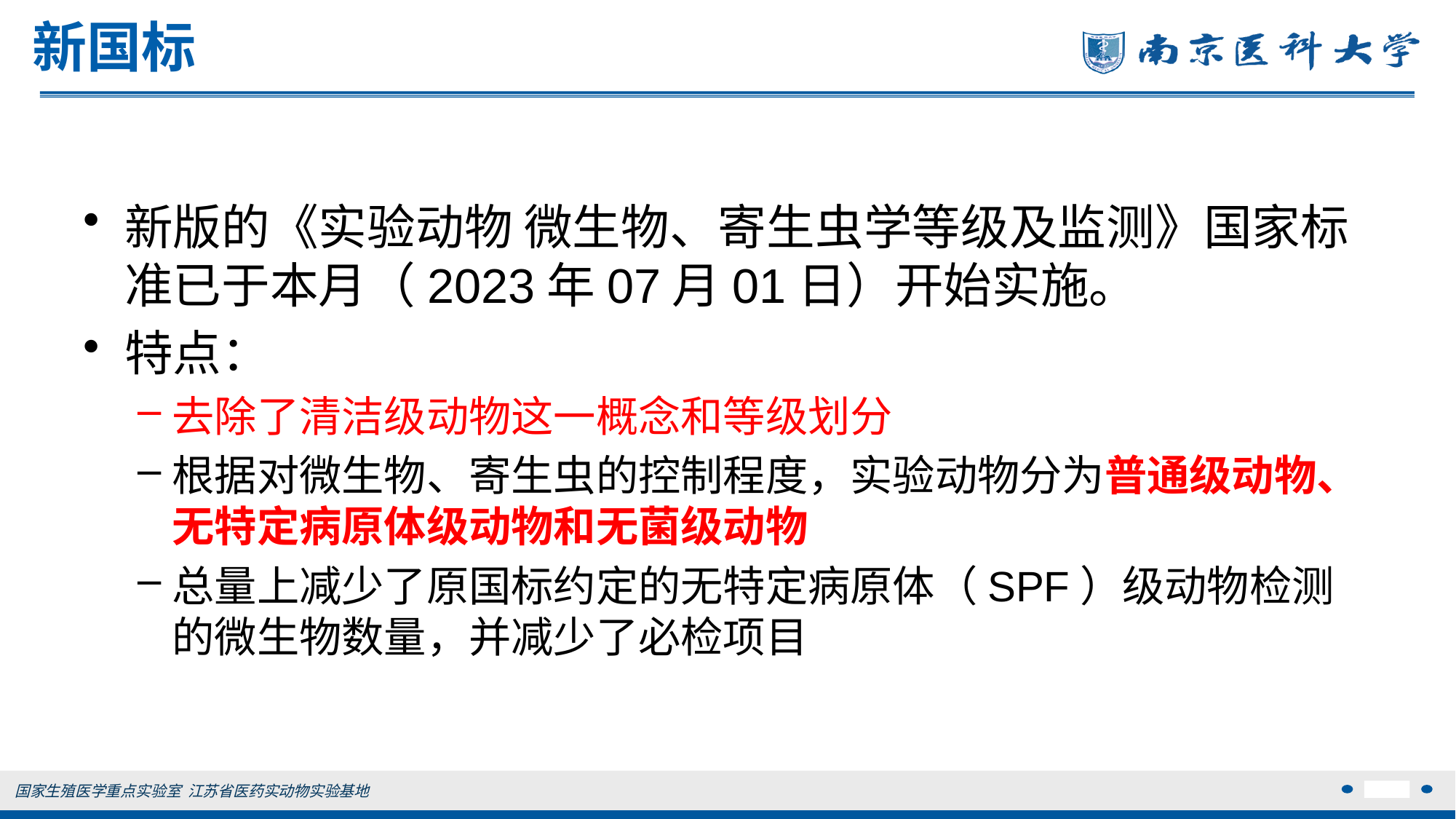

# 新国标
新版的《实验动物 微生物、寄生虫学等级及监测》国家标准已于本月（2023年07月01日）开始实施。
特点：
去除了清洁级动物这一概念和等级划分
根据对微生物、寄生虫的控制程度，实验动物分为普通级动物、无特定病原体级动物和无菌级动物
总量上减少了原国标约定的无特定病原体（SPF）级动物检测的微生物数量，并减少了必检项目